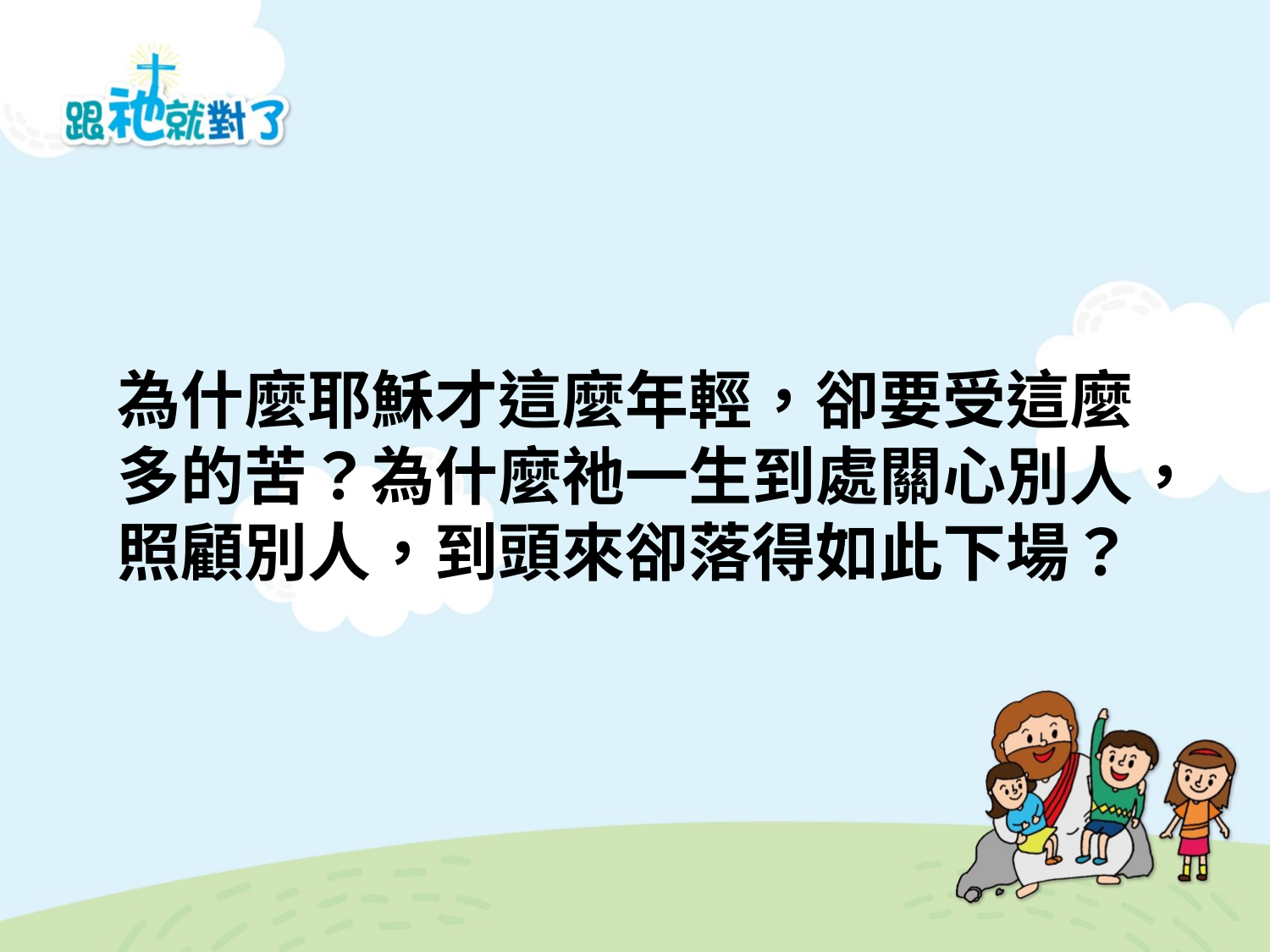

為什麼耶穌才這麼年輕，卻要受這麼多的苦？為什麼祂一生到處關心別人，照顧別人，到頭來卻落得如此下場？